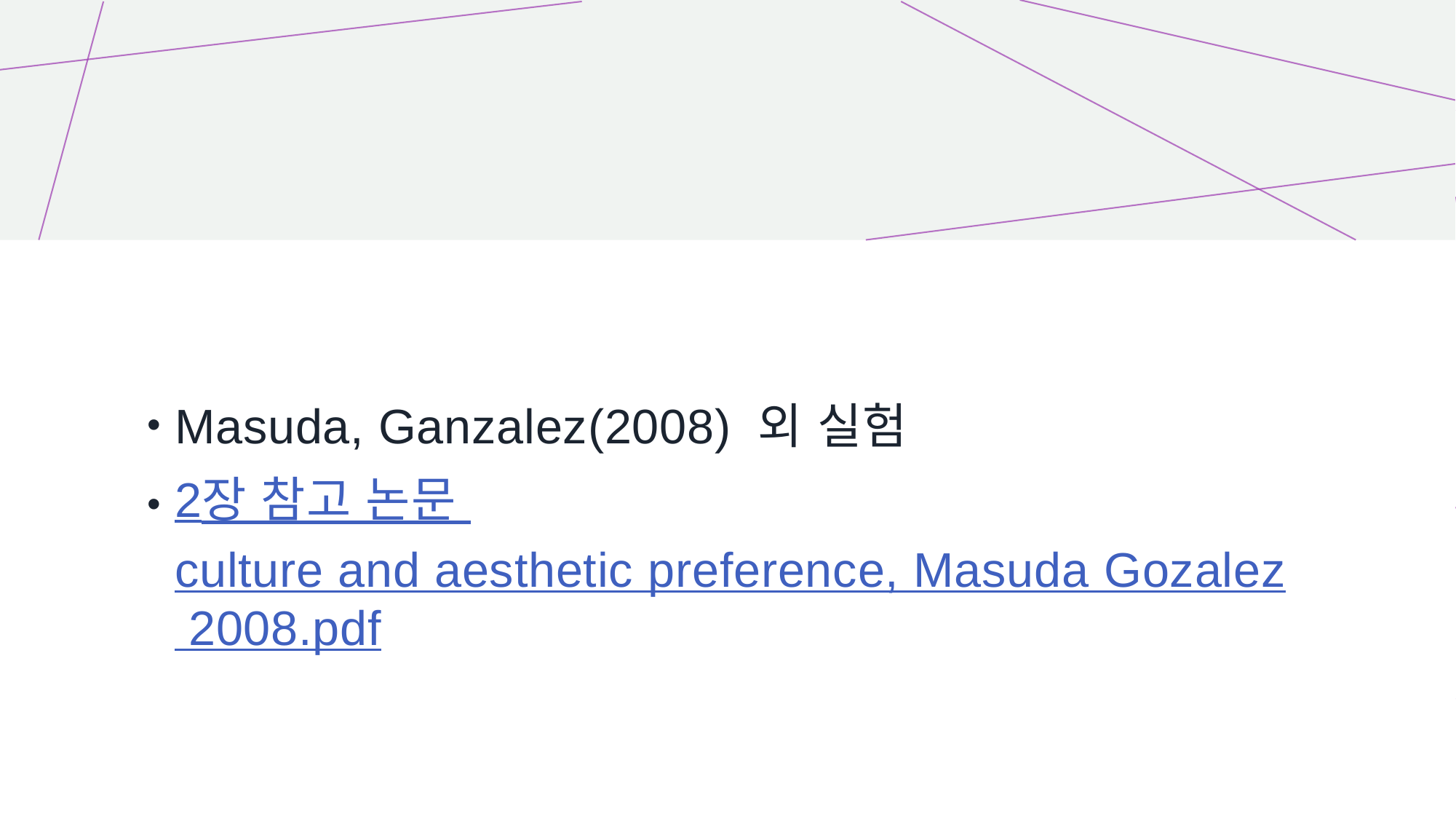

#
Masuda, Ganzalez(2008) 외 실험
2장 참고 논문 culture and aesthetic preference, Masuda Gozalez 2008.pdf